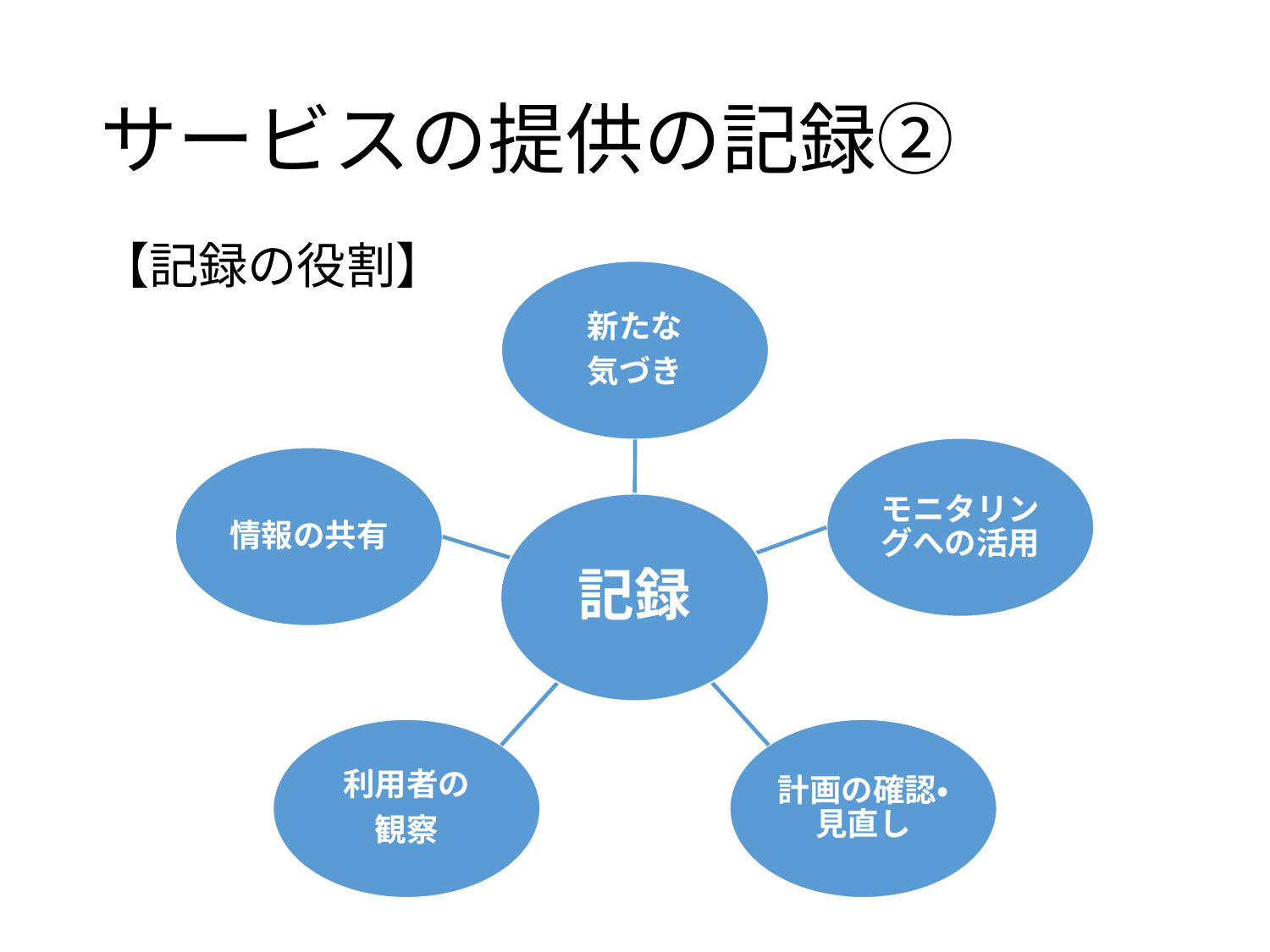

# サービスの提供の記録②
【記録の役割】

新たな
気づき

モニタリングへの活用

情報の共有

記録

計画の確認・見直し

利用者の
観察